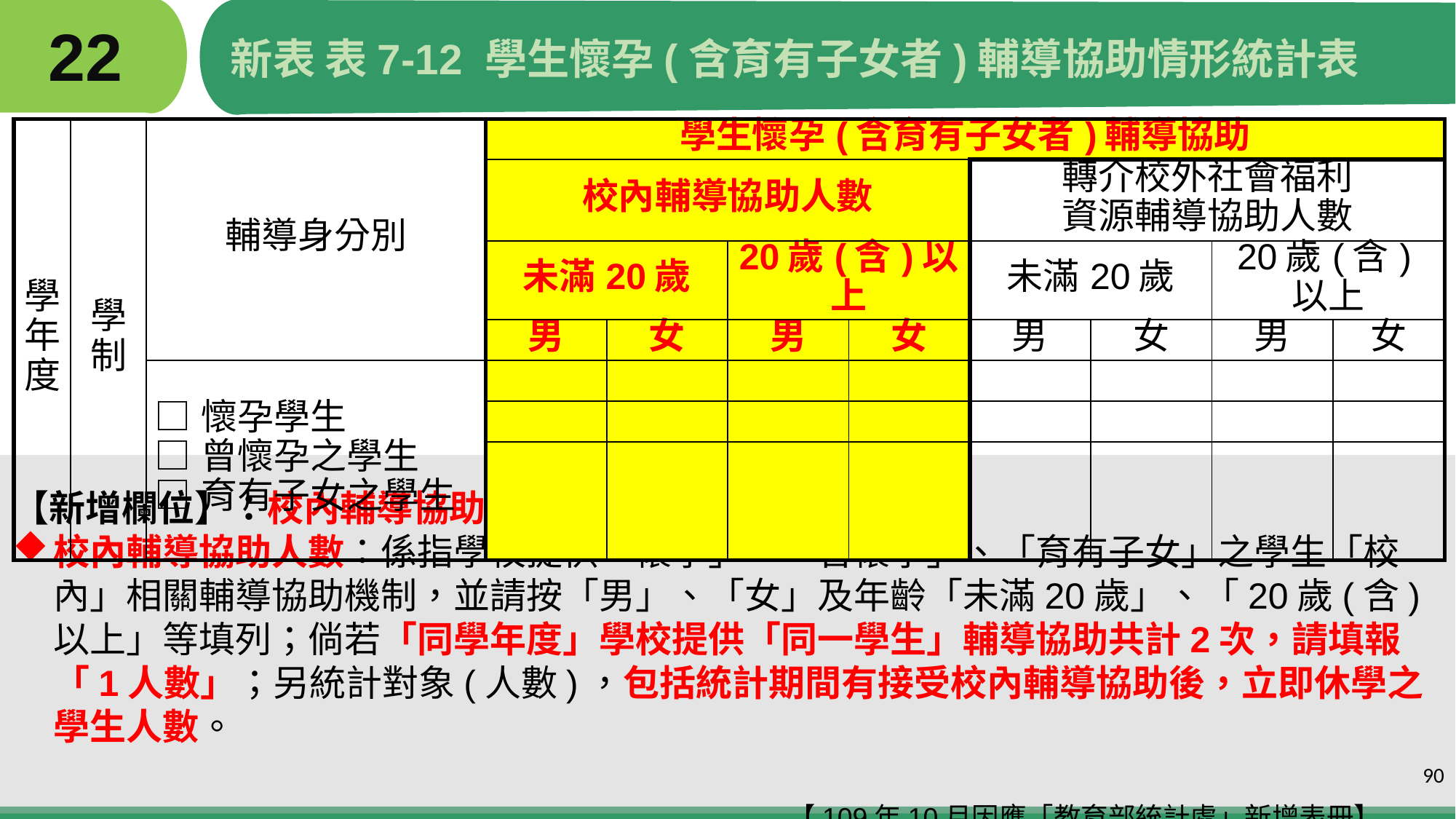

# 22
新表 表7-12 學生懷孕(含育有子女者)輔導協助情形統計表
| 學年度 | 學制 | 輔導身分別 | 學生懷孕(含育有子女者)輔導協助 |  |  |  |  |  |  |  |
| --- | --- | --- | --- | --- | --- | --- | --- | --- | --- | --- |
|  |  |  | 校內輔導協助人數 |  |  |  | 轉介校外社會福利 資源輔導協助人數 |  |  |  |
|  |  |  | 未滿20歲 |  | 20歲(含)以上 |  | 未滿20歲 |  | 20歲(含)以上 |  |
|  |  |  | 男 | 女 | 男 | 女 | 男 | 女 | 男 | 女 |
|  |  | □懷孕學生 □曾懷孕之學生 □育有子女之學生 |  |  |  |  |  |  |  |  |
|  |  |  |  |  |  |  |  |  |  |  |
|  |  |  |  |  |  |  |  |  |  |  |
【新增欄位】：校內輔導協助人數
校內輔導協助人數：係指學校提供「懷孕」、「曾懷孕」、「育有子女」之學生「校內」相關輔導協助機制，並請按「男」、「女」及年齡「未滿20歲」、「20歲(含)以上」等填列；倘若「同學年度」學校提供「同一學生」輔導協助共計2次，請填報「1人數」；另統計對象(人數)，包括統計期間有接受校內輔導協助後，立即休學之學生人數。

                                                                                      【109年10月因應「教育部統計處」新增表冊】

90